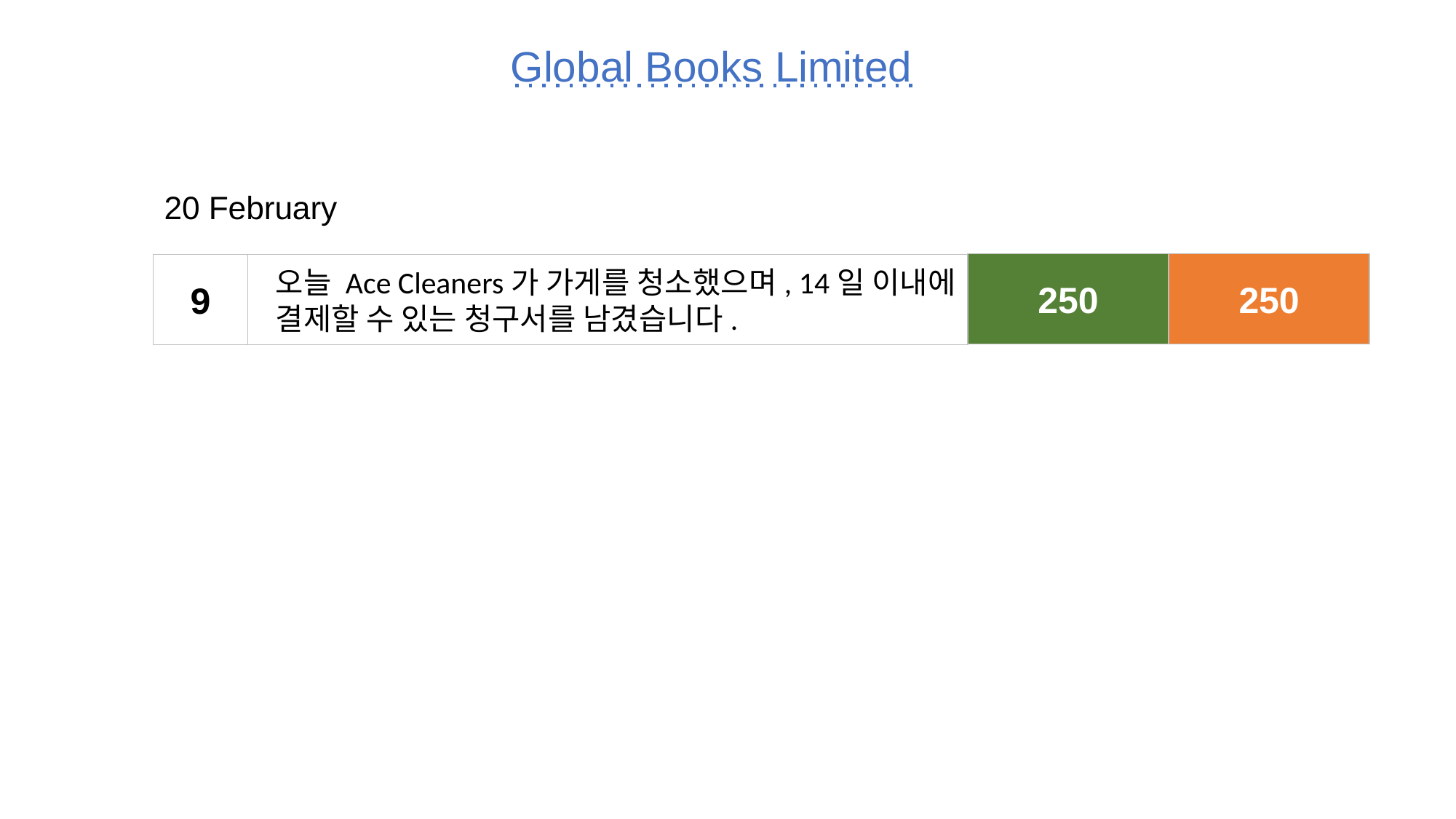

Global Books Limited
20 February
250
250
9
Cleaning
250
Accounts payable
250
오늘 Ace Cleaners가 가게를 청소했으며, 14일 이내에 결제할 수 있는 청구서를 남겼습니다.